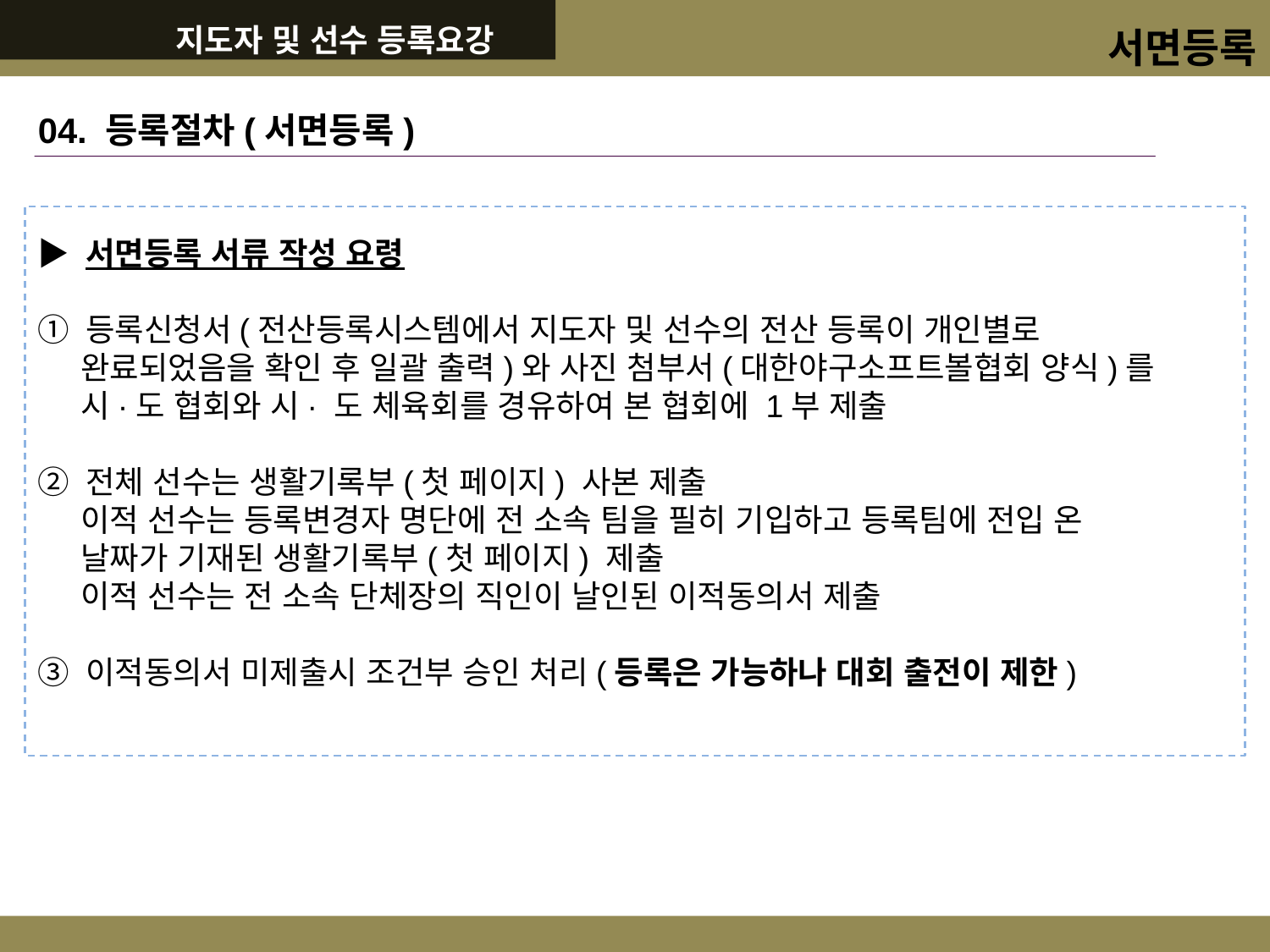

지도자 및 선수 등록요강
  서면등록
 04. 등록절차(서면등록)
▶ 서면등록 서류 작성 요령

① 등록신청서(전산등록시스템에서 지도자 및 선수의 전산 등록이 개인별로
    완료되었음을 확인 후 일괄 출력)와 사진 첨부서(대한야구소프트볼협회 양식)를
    시·도 협회와 시· 도 체육회를 경유하여 본 협회에 1부 제출

② 전체 선수는 생활기록부(첫 페이지) 사본 제출
    이적 선수는 등록변경자 명단에 전 소속 팀을 필히 기입하고 등록팀에 전입 온
    날짜가 기재된 생활기록부(첫 페이지) 제출
    이적 선수는 전 소속 단체장의 직인이 날인된 이적동의서 제출

③ 이적동의서 미제출시 조건부 승인 처리(등록은 가능하나 대회 출전이 제한)